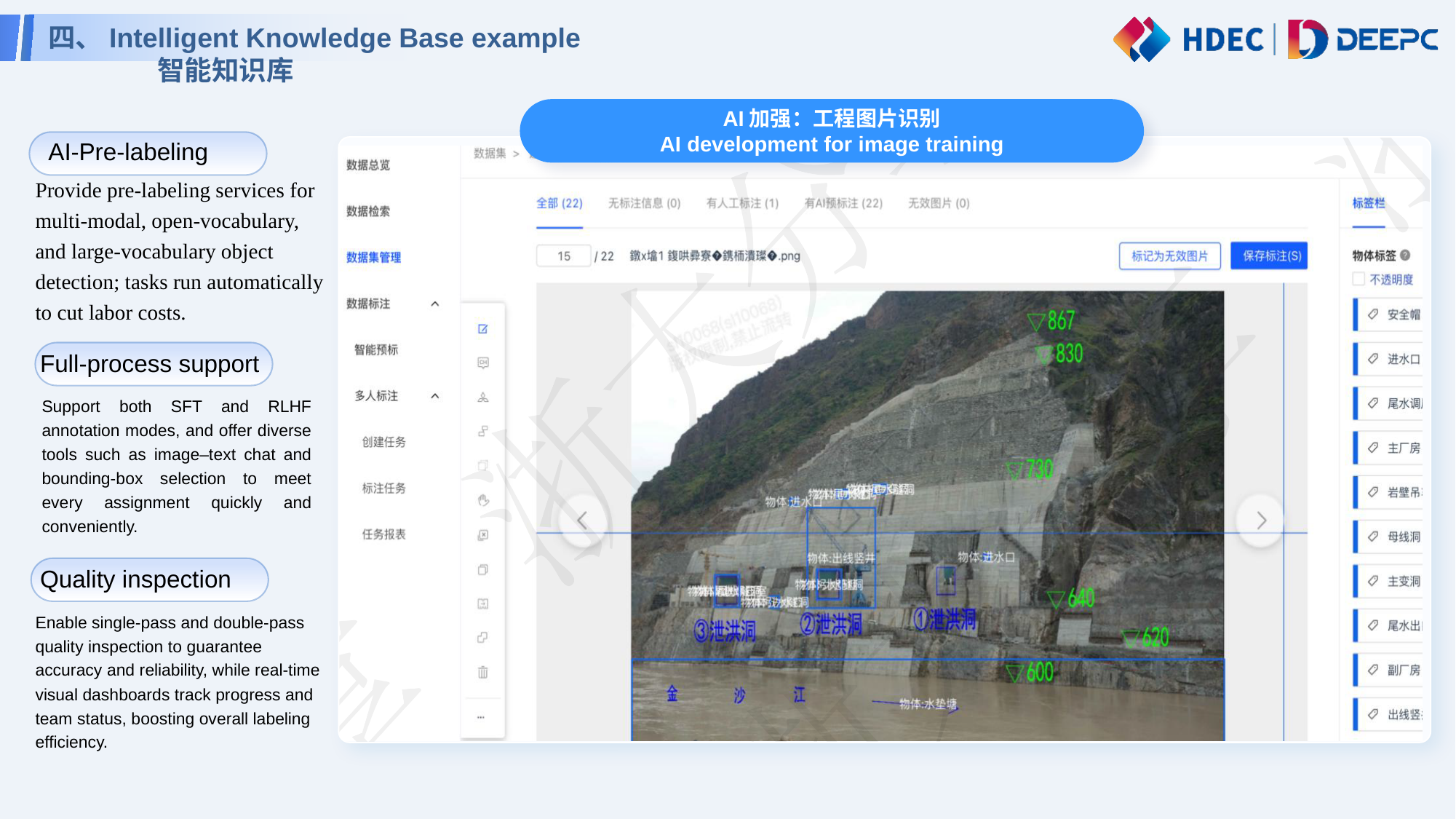

四、Intelligent Knowledge Base example
	智能知识库
AI加强：工程图片识别
AI development for image training
AI-Pre-labeling

Provide pre-labeling services for multi-modal, open-vocabulary, and large-vocabulary object detection; tasks run automatically to cut labor costs.
Full-process support

Support both SFT and RLHF annotation modes, and offer diverse tools such as image–text chat and bounding-box selection to meet every assignment quickly and conveniently.
 Quality inspection

Enable single-pass and double-pass quality inspection to guarantee accuracy and reliability, while real-time visual dashboards track progress and team status, boosting overall labeling efficiency.